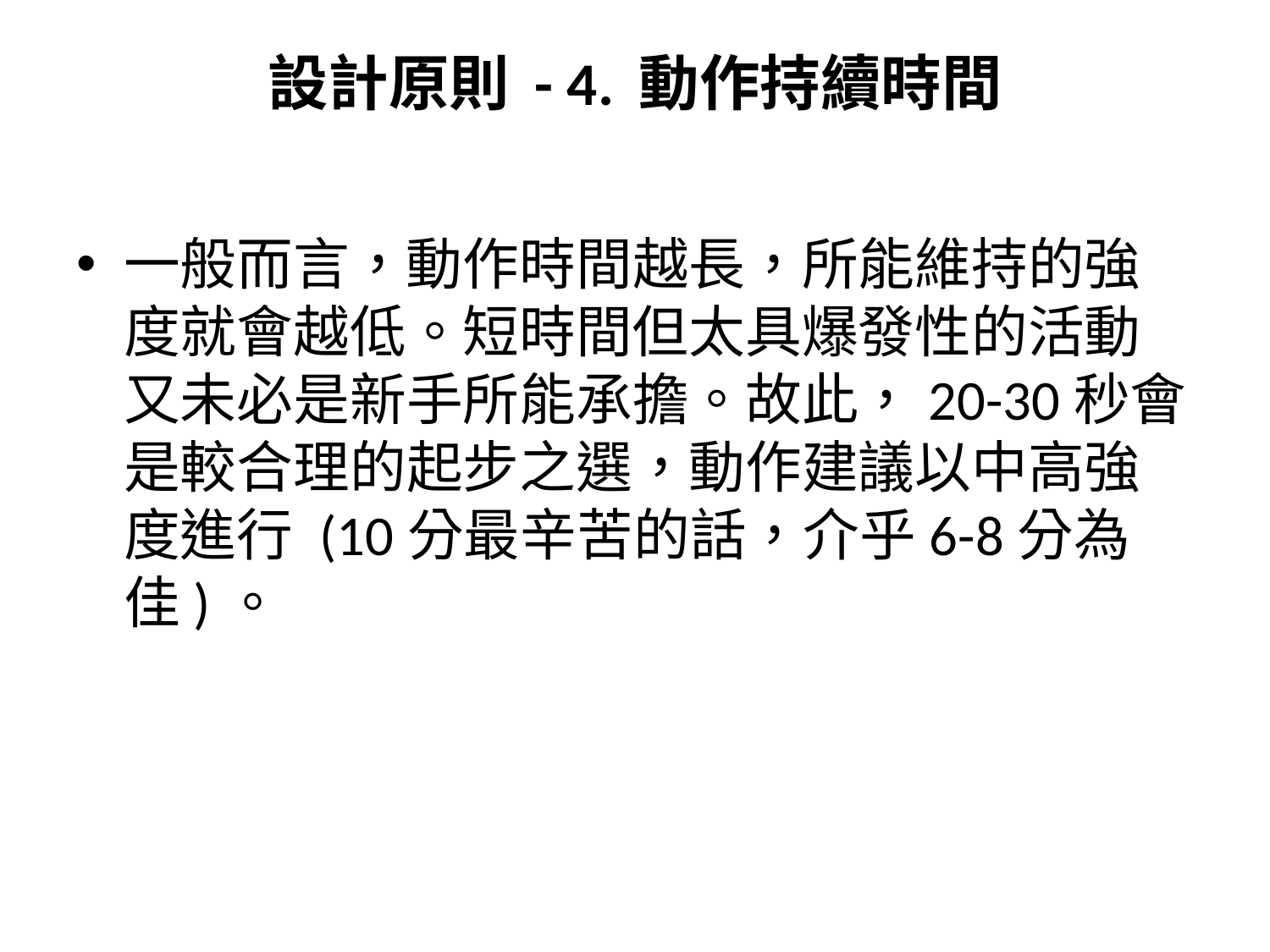

# 設計原則 - 4. 動作持續時間
一般而言，動作時間越長，所能維持的強度就會越低。短時間但太具爆發性的活動又未必是新手所能承擔。故此，20-30秒會是較合理的起步之選，動作建議以中高強度進行 (10分最辛苦的話，介乎6-8分為佳)。